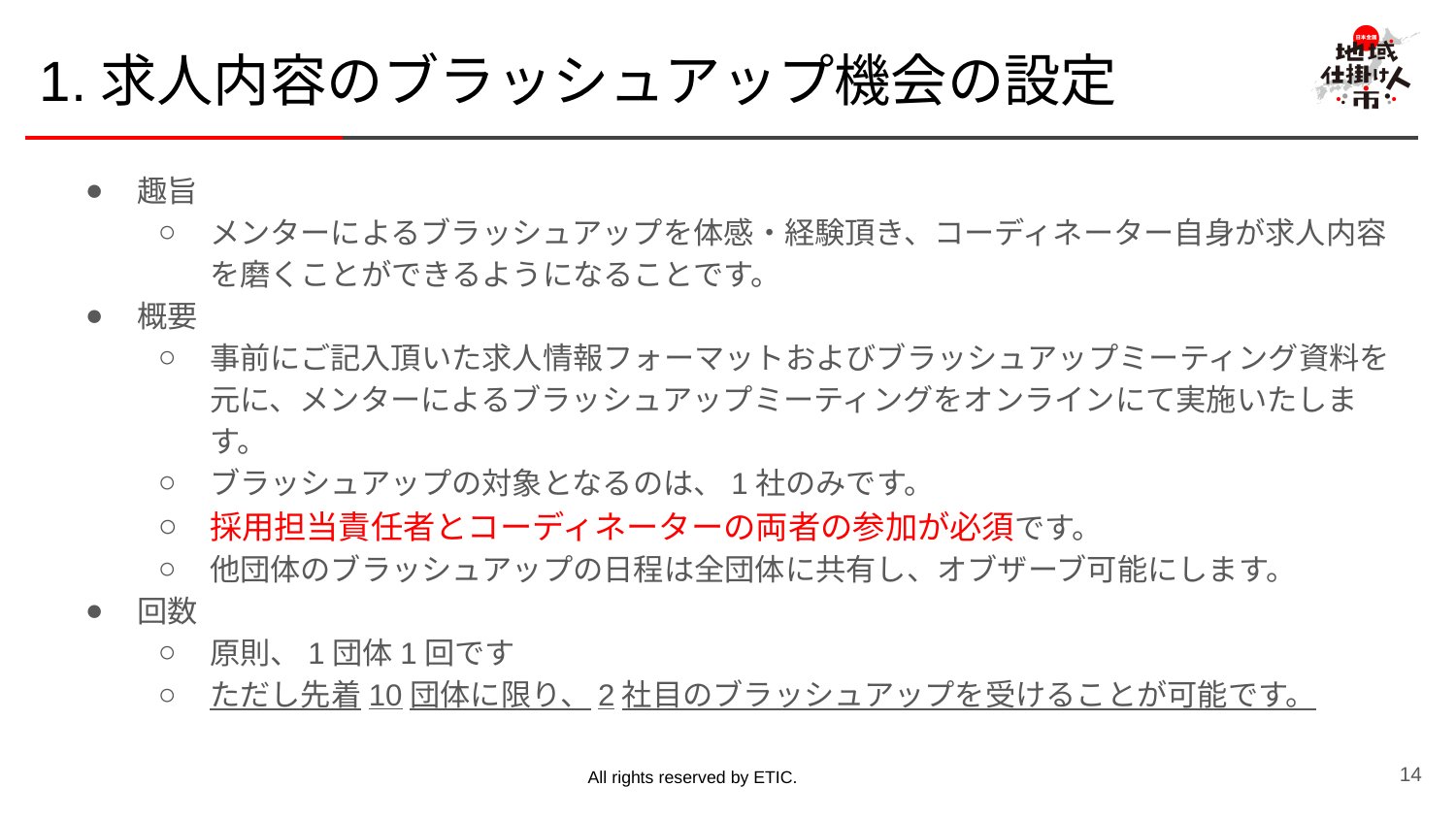

# 1.求人内容のブラッシュアップ機会の設定
趣旨
メンターによるブラッシュアップを体感・経験頂き、コーディネーター自身が求人内容を磨くことができるようになることです。
概要
事前にご記入頂いた求人情報フォーマットおよびブラッシュアップミーティング資料を元に、メンターによるブラッシュアップミーティングをオンラインにて実施いたします。
ブラッシュアップの対象となるのは、1社のみです。
採用担当責任者とコーディネーターの両者の参加が必須です。
他団体のブラッシュアップの日程は全団体に共有し、オブザーブ可能にします。
回数
原則、1団体1回です
ただし先着10団体に限り、2社目のブラッシュアップを受けることが可能です。
14